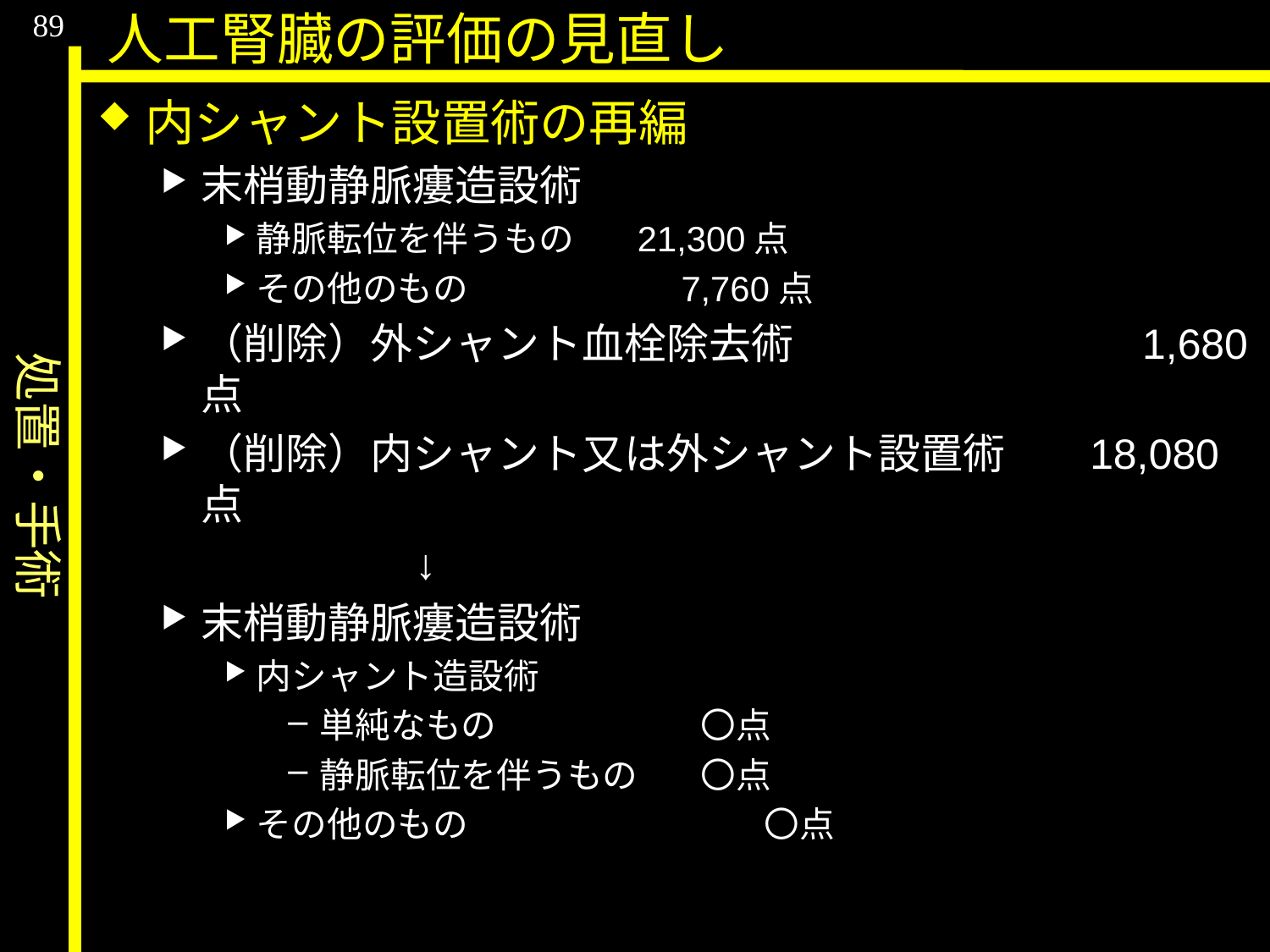

処置・手術
89
人工腎臓の評価の見直し

内シャント設置術の再編
末梢動静脈瘻造設術
静脈転位を伴うもの	21,300点
その他のもの		　7,760点
（削除）外シャント血栓除去術			　1,680点
（削除）内シャント又は外シャント設置術	18,080点
		↓
末梢動静脈瘻造設術
内シャント造設術
単純なもの		〇点
静脈転位を伴うもの	〇点
その他のもの			〇点